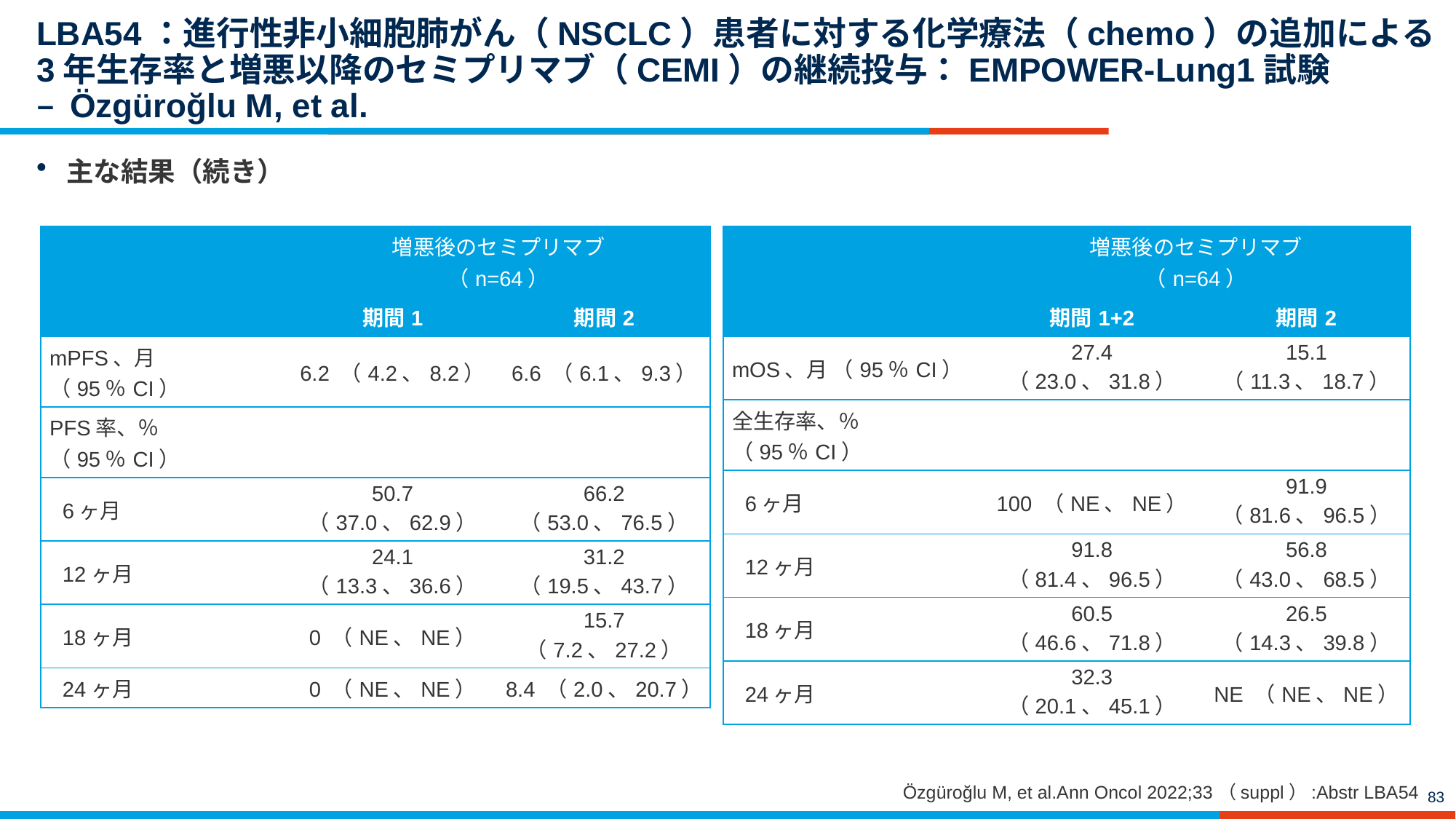

# LBA54：進行性非小細胞肺がん（NSCLC）患者に対する化学療法（chemo）の追加による3年生存率と増悪以降のセミプリマブ（CEMI）の継続投与：EMPOWER-Lung1試験 – Özgüroğlu M, et al.
主な結果（続き）
|  | 増悪後のセミプリマブ （n=64） |  |
| --- | --- | --- |
|  | 期間1 | 期間2 |
| mPFS、月 （95％CI） | 6.2 （4.2、8.2） | 6.6 （6.1、9.3） |
| PFS率、％ （95％CI） |  |  |
| 6ヶ月 | 50.7 （37.0、62.9） | 66.2 （53.0、76.5） |
| 12ヶ月 | 24.1 （13.3、36.6） | 31.2 （19.5、43.7） |
| 18ヶ月 | 0 （NE、NE） | 15.7 （7.2、27.2） |
| 24ヶ月 | 0 （NE、NE） | 8.4 （2.0、20.7） |
|  | 増悪後のセミプリマブ （n=64） |  |
| --- | --- | --- |
|  | 期間1+2 | 期間2 |
| mOS、月 （95％CI） | 27.4 （23.0、31.8） | 15.1 （11.3、18.7） |
| 全生存率、％ （95％CI） |  |  |
| 6ヶ月 | 100 （NE、NE） | 91.9 （81.6、96.5） |
| 12ヶ月 | 91.8 （81.4、96.5） | 56.8 （43.0、68.5） |
| 18ヶ月 | 60.5 （46.6、71.8） | 26.5 （14.3、39.8） |
| 24ヶ月 | 32.3 （20.1、45.1） | NE （NE、NE） |
Özgüroğlu M, et al.Ann Oncol 2022;33（suppl）:Abstr LBA54